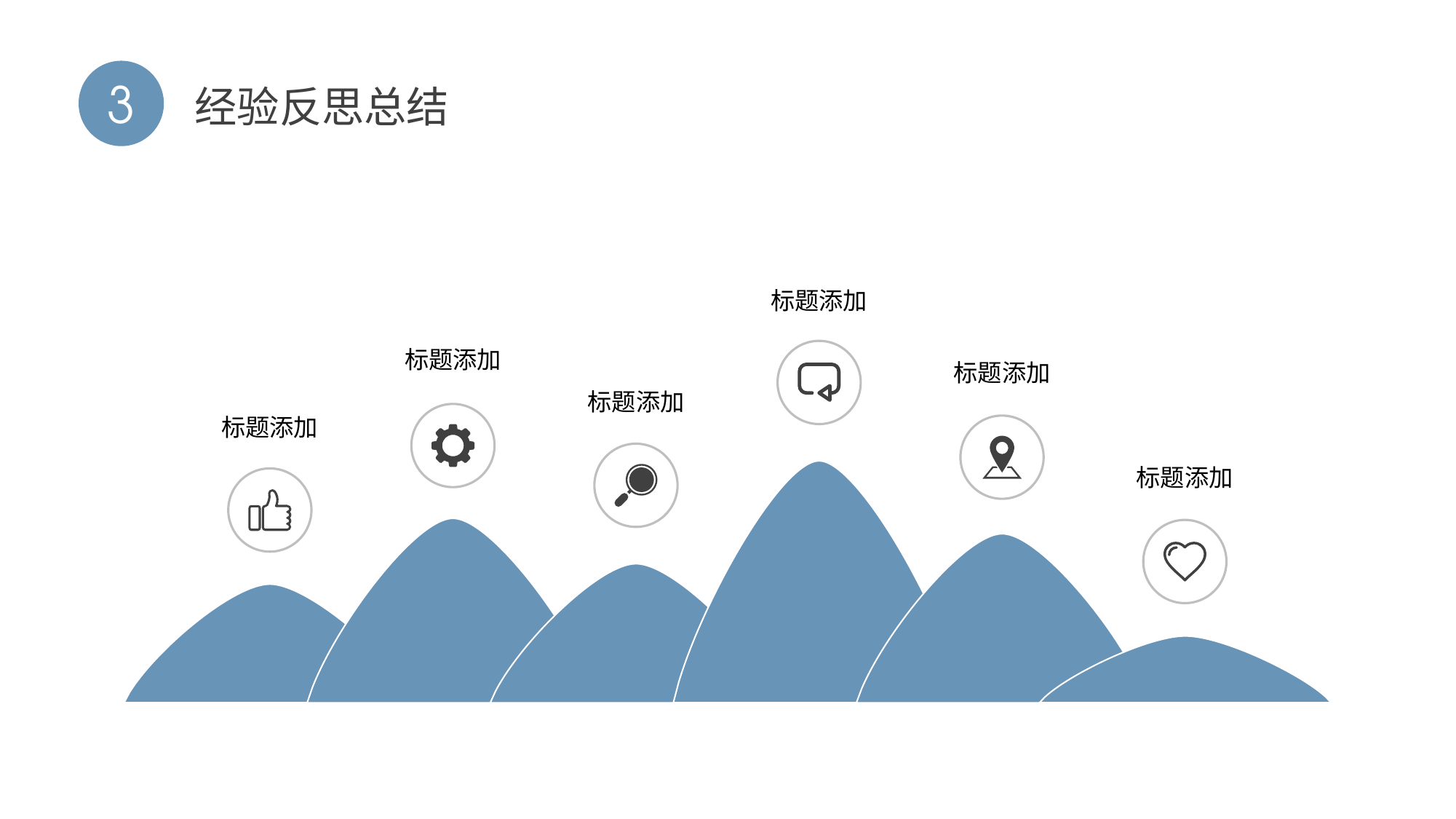

3
经验反思总结
标题添加
标题添加

标题添加
标题添加

标题添加

标题添加